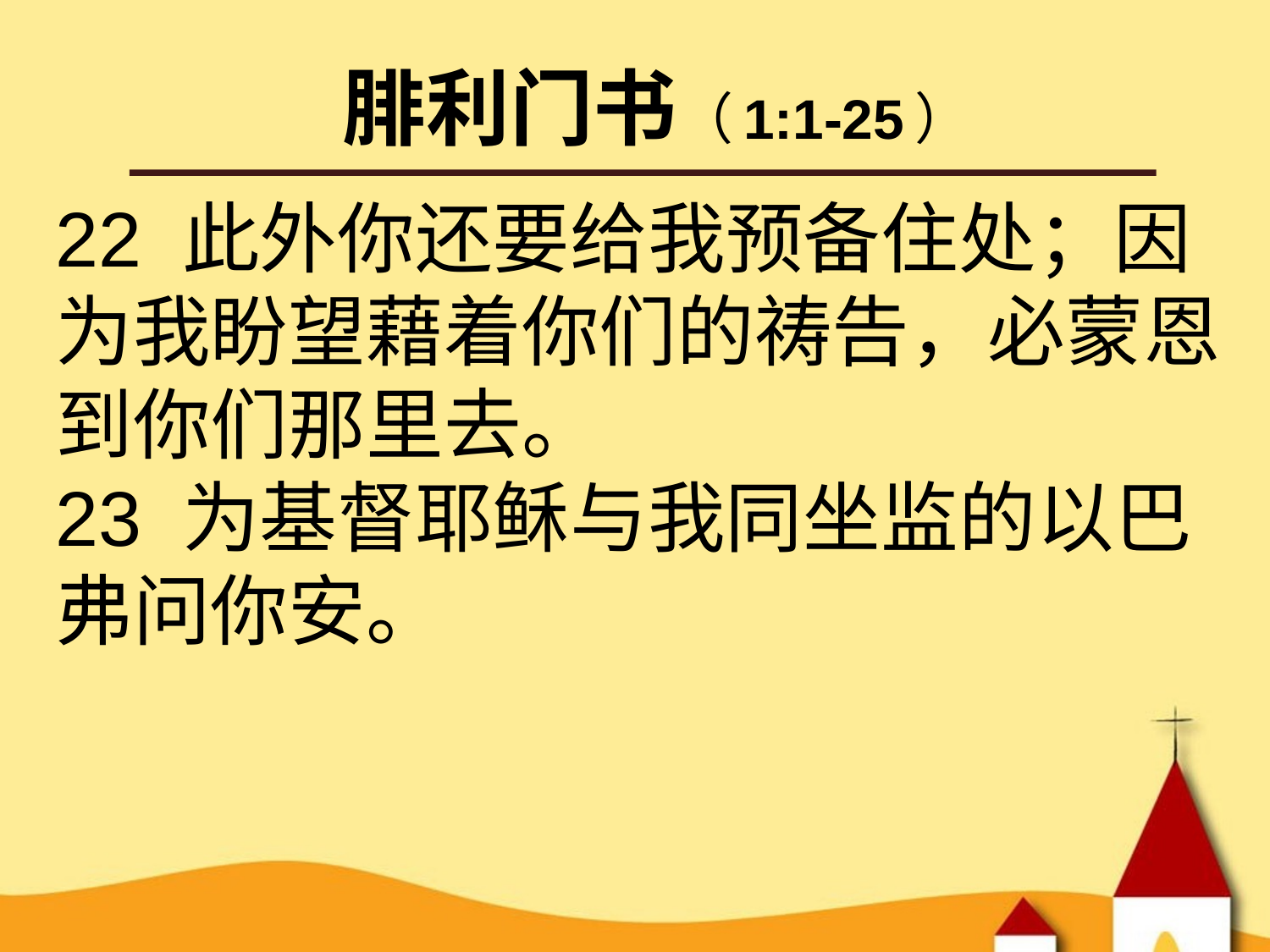

# 腓利门书（1:1-25）

22 此外你还要给我预备住处；因为我盼望藉着你们的祷告，必蒙恩到你们那里去。
23 为基督耶稣与我同坐监的以巴弗问你安。